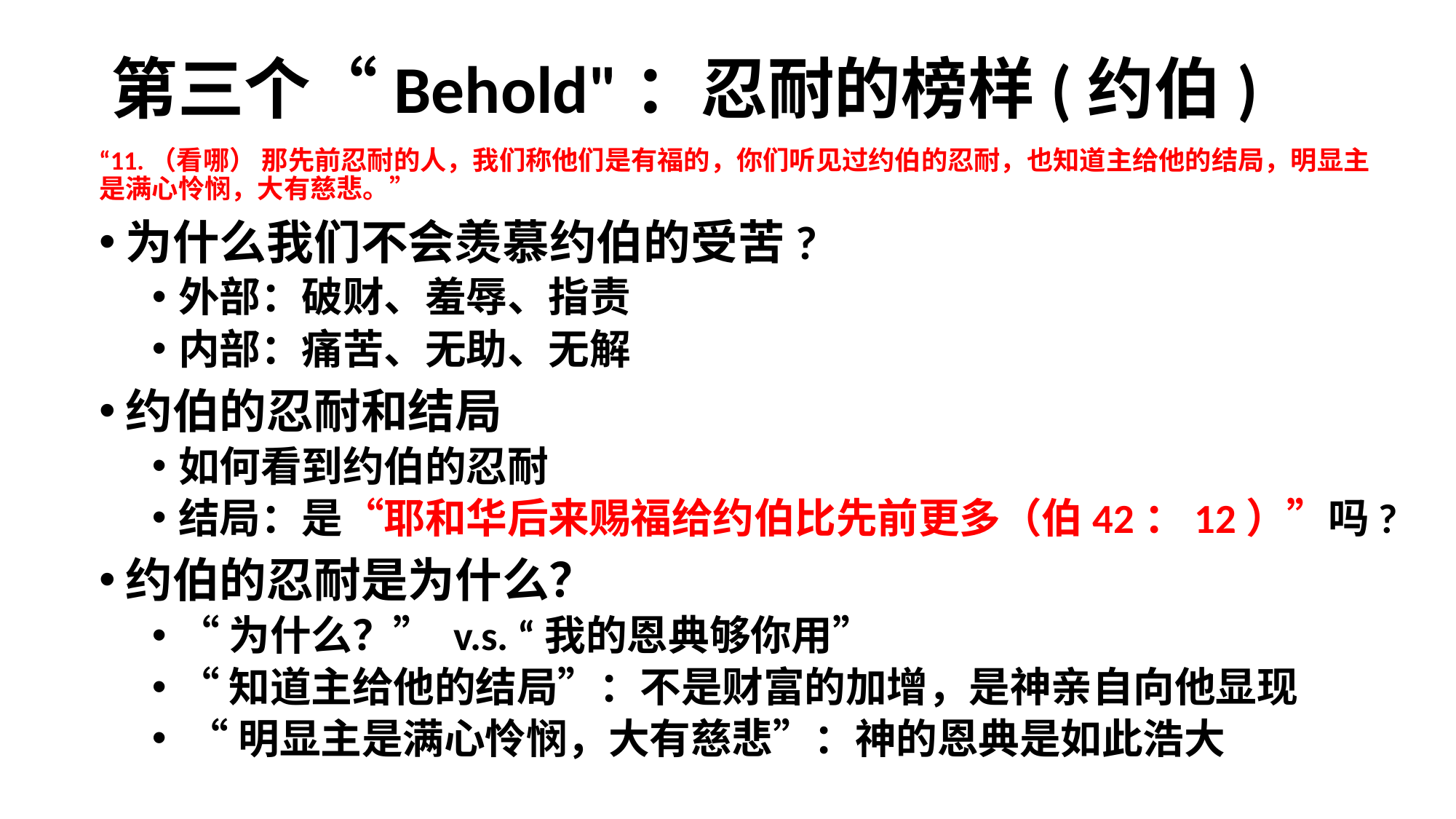

# 第三个“Behold"：忍耐的榜样(约伯)
“11.（看哪） 那先前忍耐的人，我们称他们是有福的，你们听见过约伯的忍耐，也知道主给他的结局，明显主是满心怜悯，大有慈悲。”
为什么我们不会羡慕约伯的受苦?
外部：破财、羞辱、指责
内部：痛苦、无助、无解
约伯的忍耐和结局
如何看到约伯的忍耐
结局：是“耶和华后来赐福给约伯比先前更多（伯42：12）”吗?
约伯的忍耐是为什么？
“为什么？” v.s. “我的恩典够你用”
“知道主给他的结局”：不是财富的加增，是神亲自向他显现
 “明显主是满心怜悯，大有慈悲”：神的恩典是如此浩大